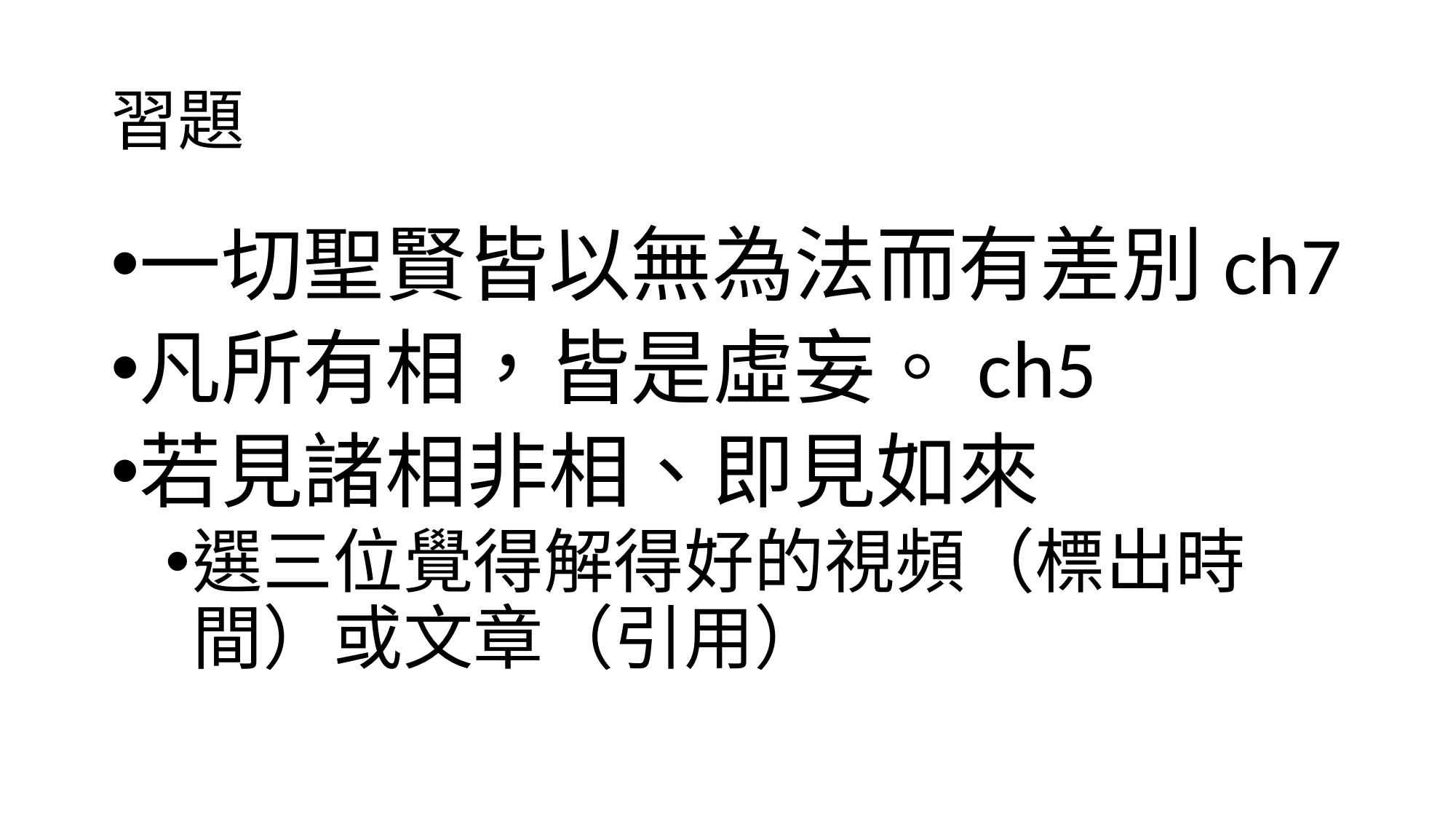

# 習題
一切聖賢皆以無為法而有差別ch7
凡所有相，皆是虛妄。ch5
若見諸相非相、即見如來
選三位覺得解得好的視頻（標出時間）或文章（引用）